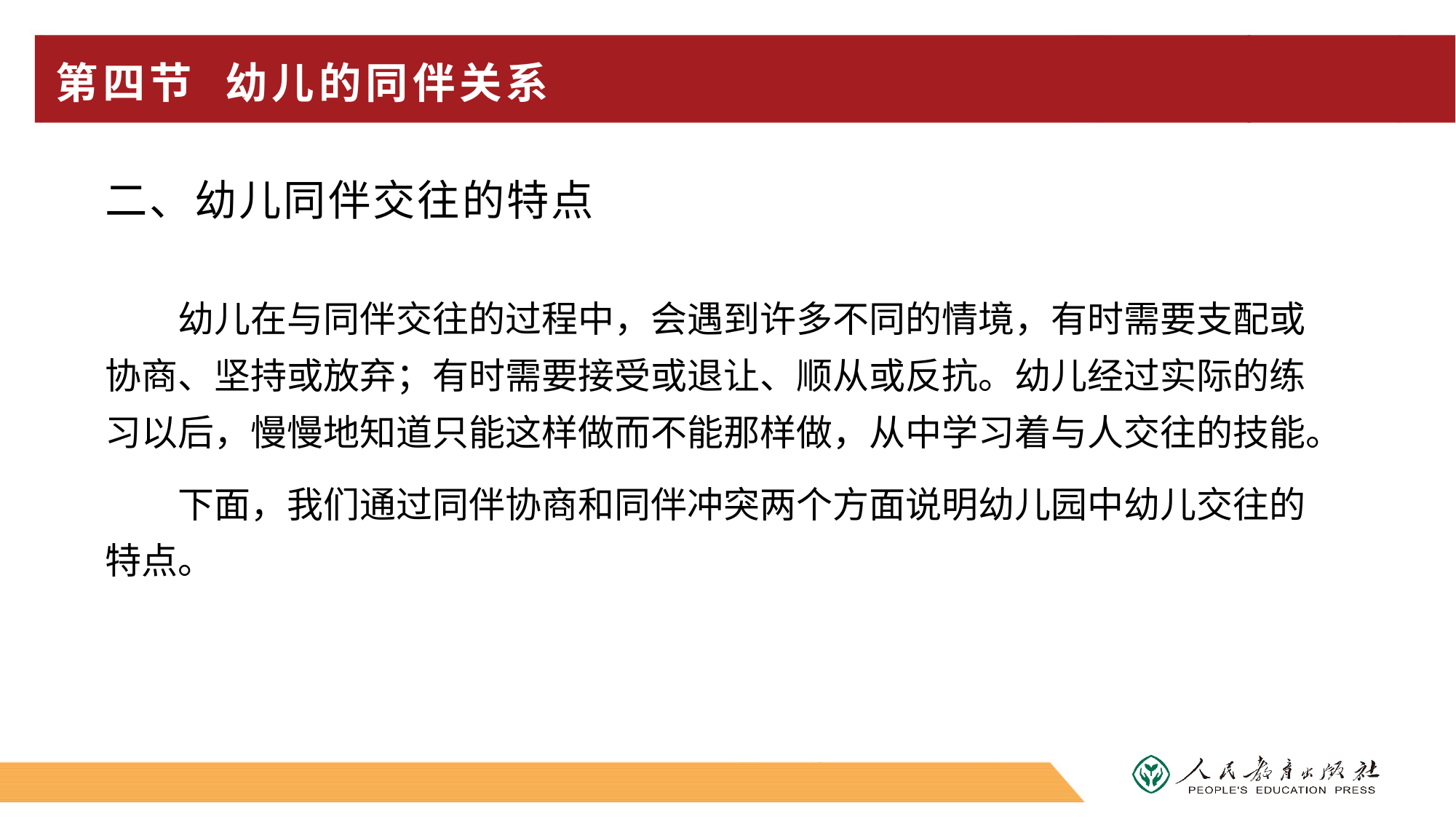

# 第四节  幼儿的同伴关系
二、幼儿同伴交往的特点
幼儿在与同伴交往的过程中，会遇到许多不同的情境，有时需要支配或协商、坚持或放弃；有时需要接受或退让、顺从或反抗。幼儿经过实际的练习以后，慢慢地知道只能这样做而不能那样做，从中学习着与人交往的技能。
下面，我们通过同伴协商和同伴冲突两个方面说明幼儿园中幼儿交往的特点。